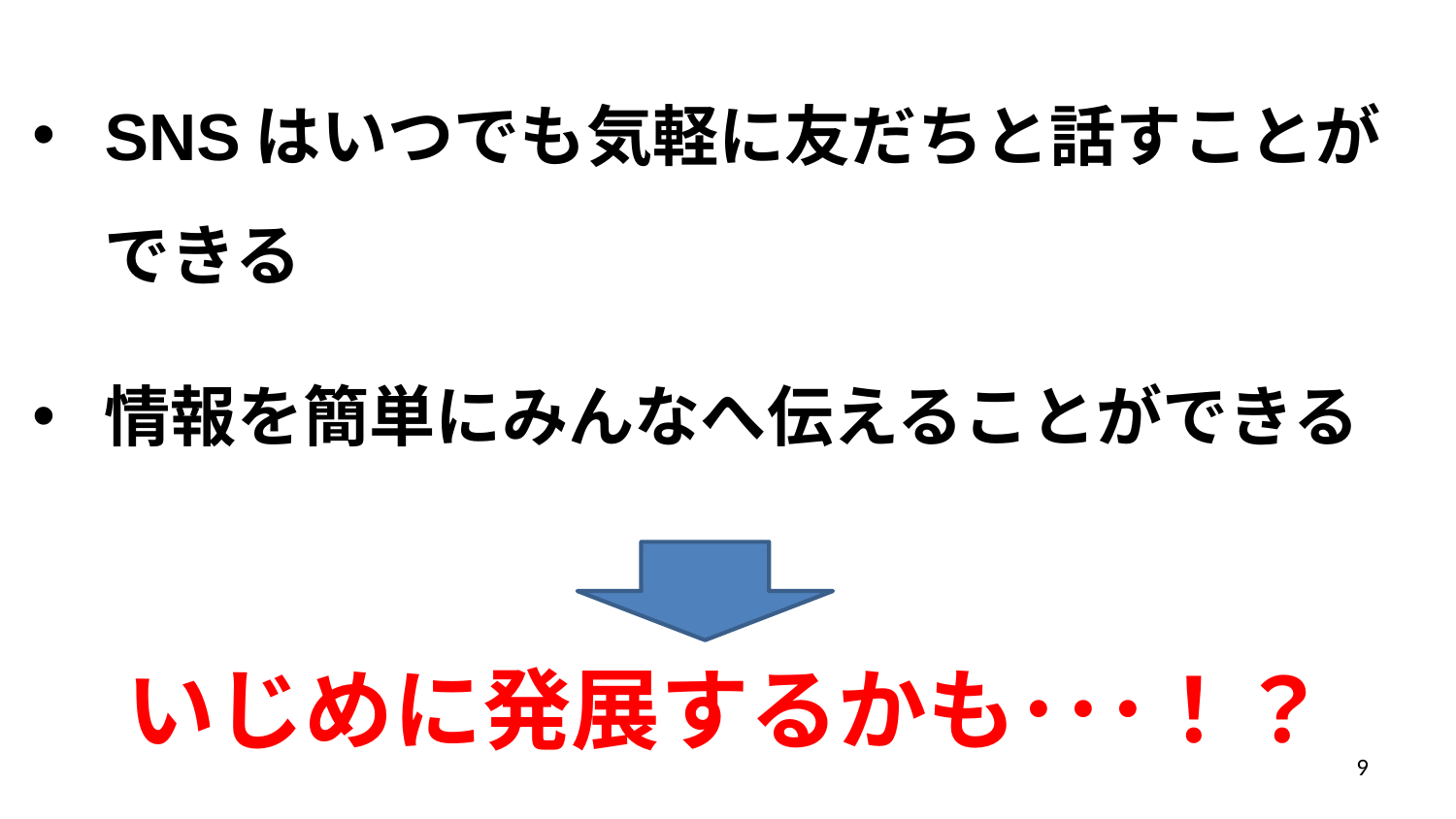

SNSはいつでも気軽に友だちと話すことができる

情報を簡単にみんなへ伝えることができる

いじめに発展するかも･･･！？
9